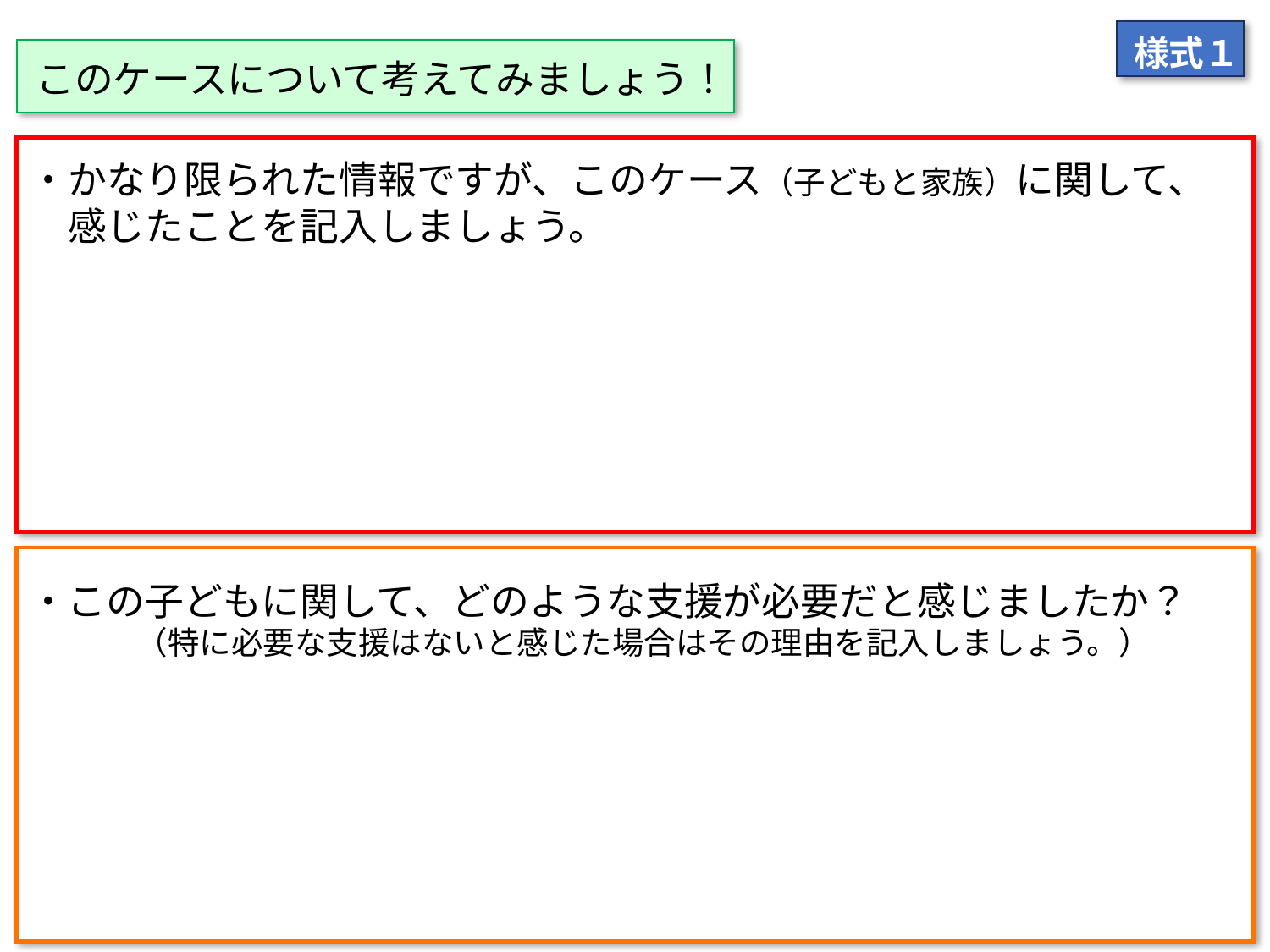

様式１

このケースについて考えてみましょう！

・かなり限られた情報ですが、このケース（子どもと家族）に関して、感じたことを記入しましょう。

・この子どもに関して、どのような支援が必要だと感じましたか？
（特に必要な支援はないと感じた場合はその理由を記入しましょう。）